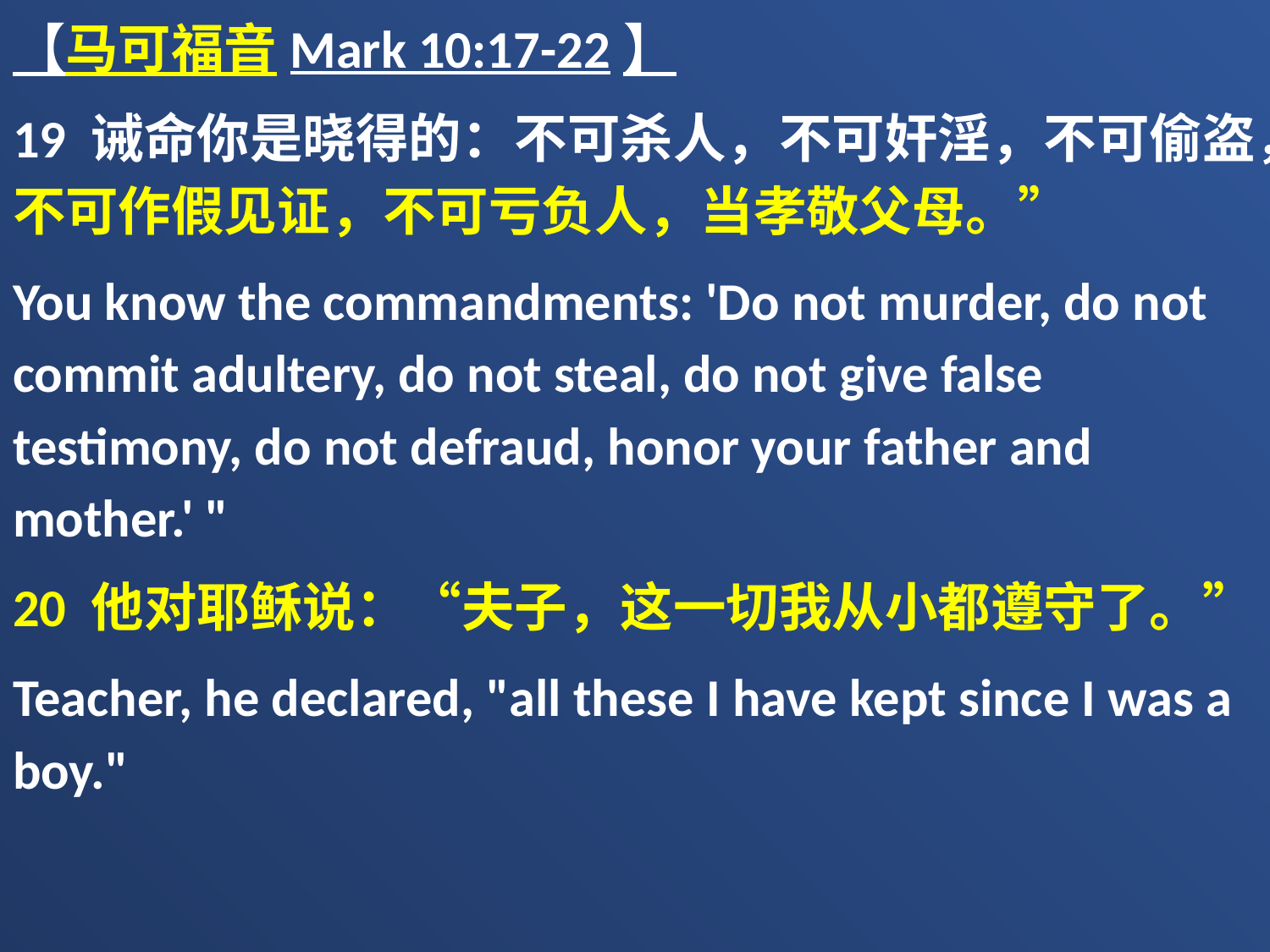

【马可福音Mark 10:17-22】
19 诫命你是晓得的：不可杀人，不可奸淫，不可偷盗，不可作假见证，不可亏负人，当孝敬父母。”
You know the commandments: 'Do not murder, do not commit adultery, do not steal, do not give false testimony, do not defraud, honor your father and mother.' "
20 他对耶稣说：“夫子，这一切我从小都遵守了。”
Teacher, he declared, "all these I have kept since I was a boy."